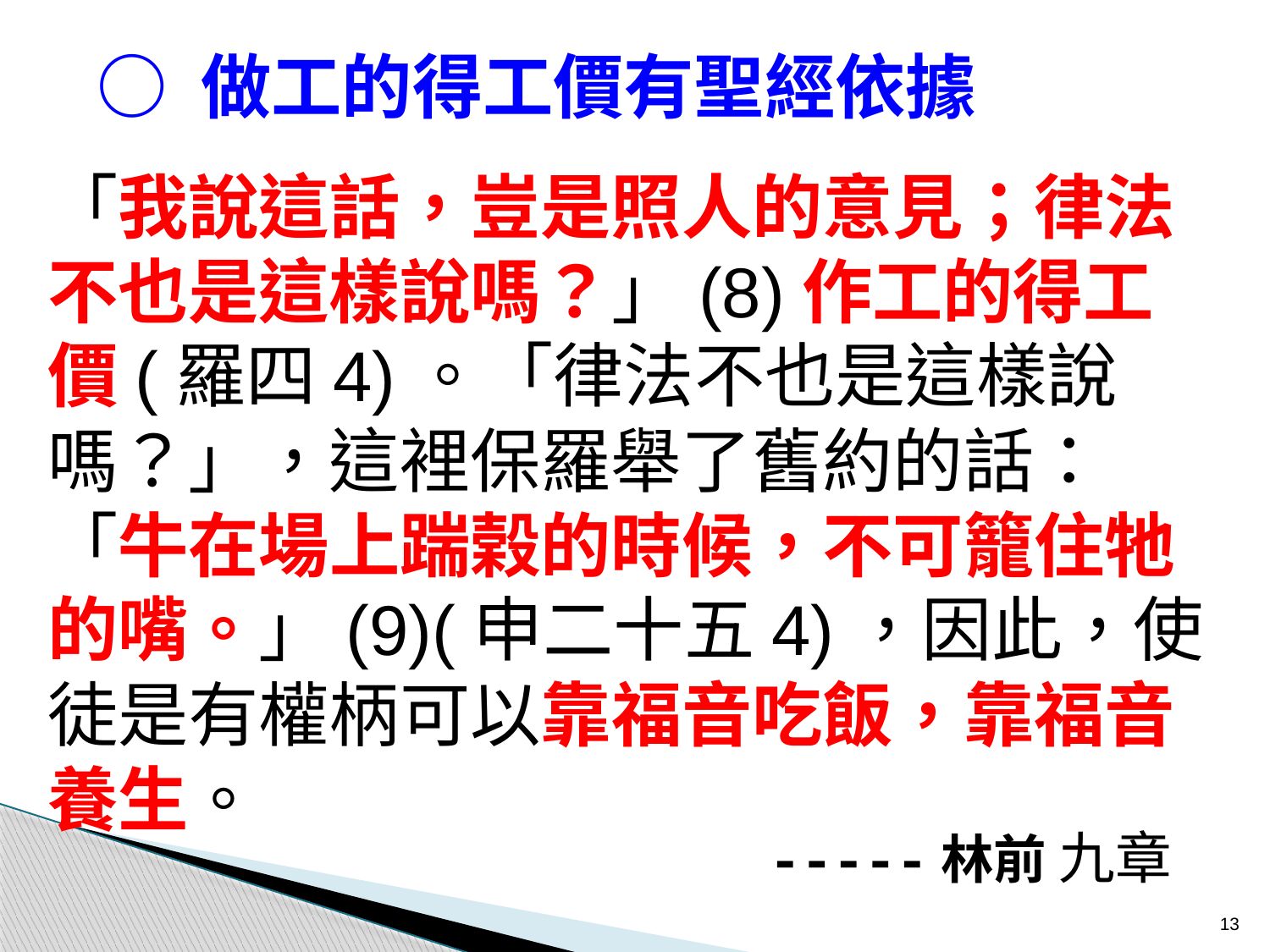

○ 做工的得工價有聖經依據
「我說這話，豈是照人的意見；律法不也是這樣說嗎？」(8)作工的得工價(羅四4)。「律法不也是這樣說嗎？」，這裡保羅舉了舊約的話：「牛在場上踹榖的時候，不可籠住牠的嘴。」(9)(申二十五4)，因此，使徒是有權柄可以靠福音吃飯，靠福音養生。
-----林前 九章
13